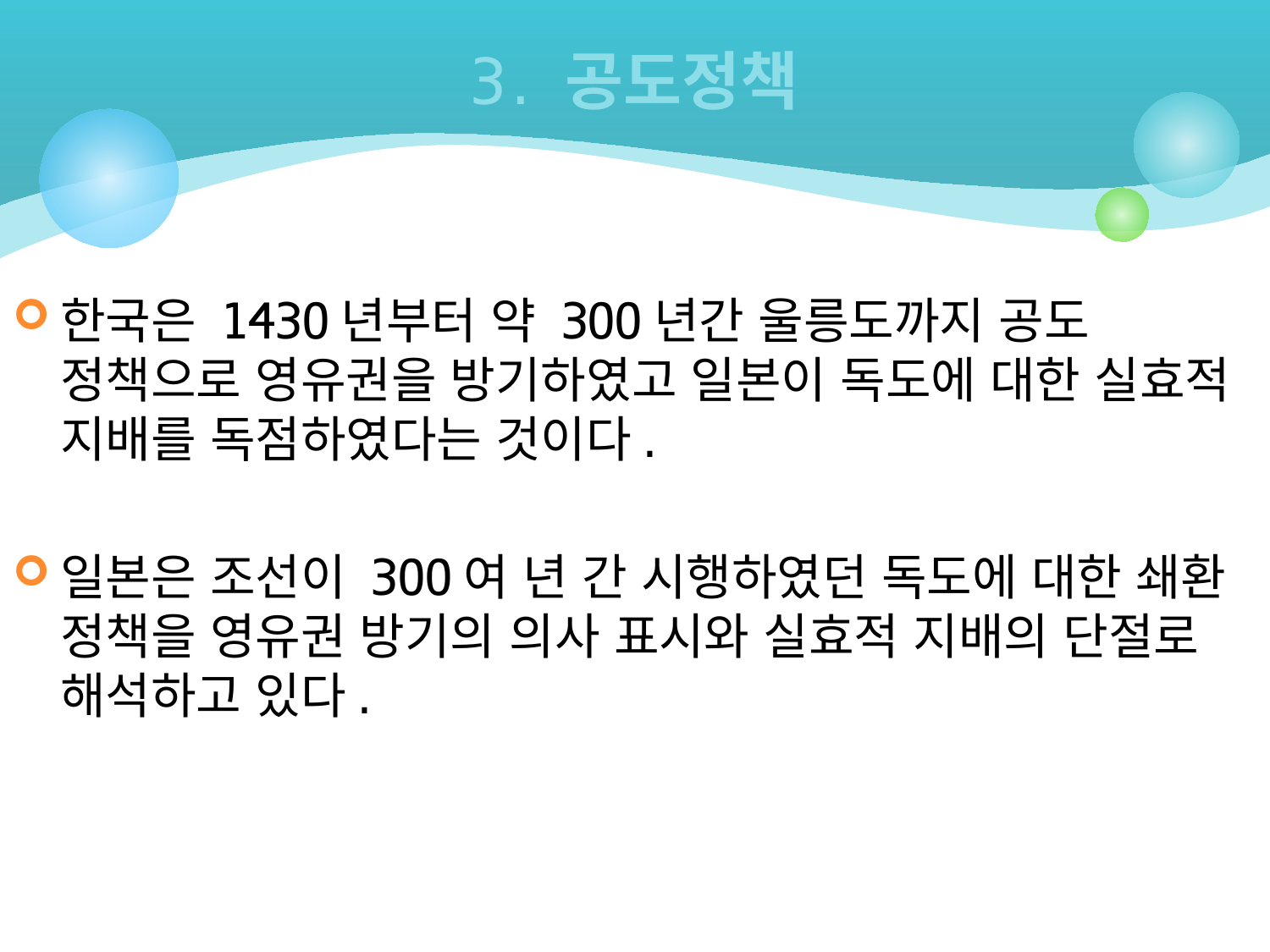

# 3. 공도정책

한국은 1430년부터 약 300년간 울릉도까지 공도 정책으로 영유권을 방기하였고 일본이 독도에 대한 실효적 지배를 독점하였다는 것이다.

일본은 조선이 300여 년 간 시행하였던 독도에 대한 쇄환 정책을 영유권 방기의 의사 표시와 실효적 지배의 단절로 해석하고 있다.